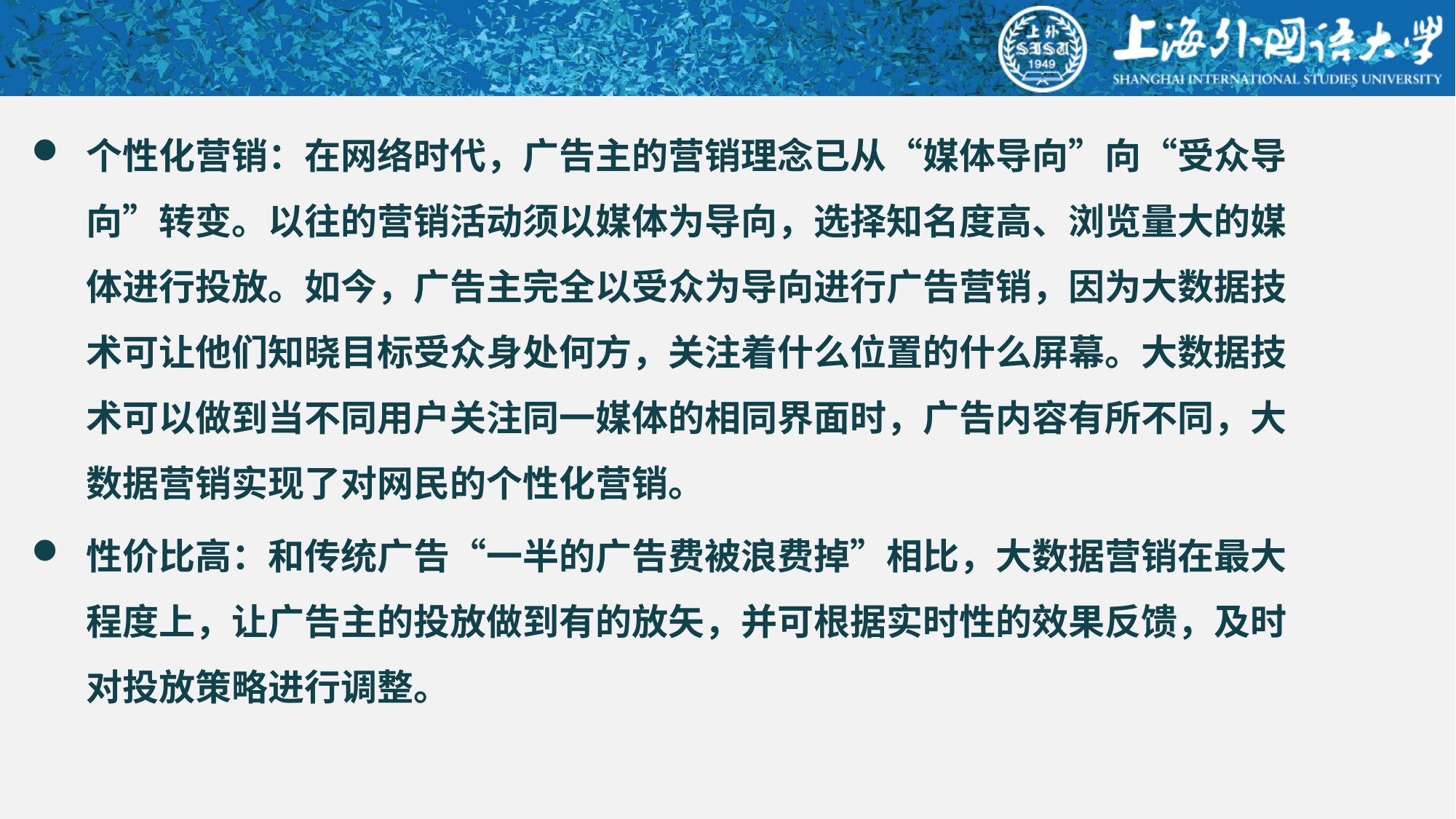

#
个性化营销：在网络时代，广告主的营销理念已从“媒体导向”向“受众导向”转变。以往的营销活动须以媒体为导向，选择知名度高、浏览量大的媒体进行投放。如今，广告主完全以受众为导向进行广告营销，因为大数据技术可让他们知晓目标受众身处何方，关注着什么位置的什么屏幕。大数据技术可以做到当不同用户关注同一媒体的相同界面时，广告内容有所不同，大数据营销实现了对网民的个性化营销。
性价比高：和传统广告“一半的广告费被浪费掉”相比，大数据营销在最大程度上，让广告主的投放做到有的放矢，并可根据实时性的效果反馈，及时对投放策略进行调整。